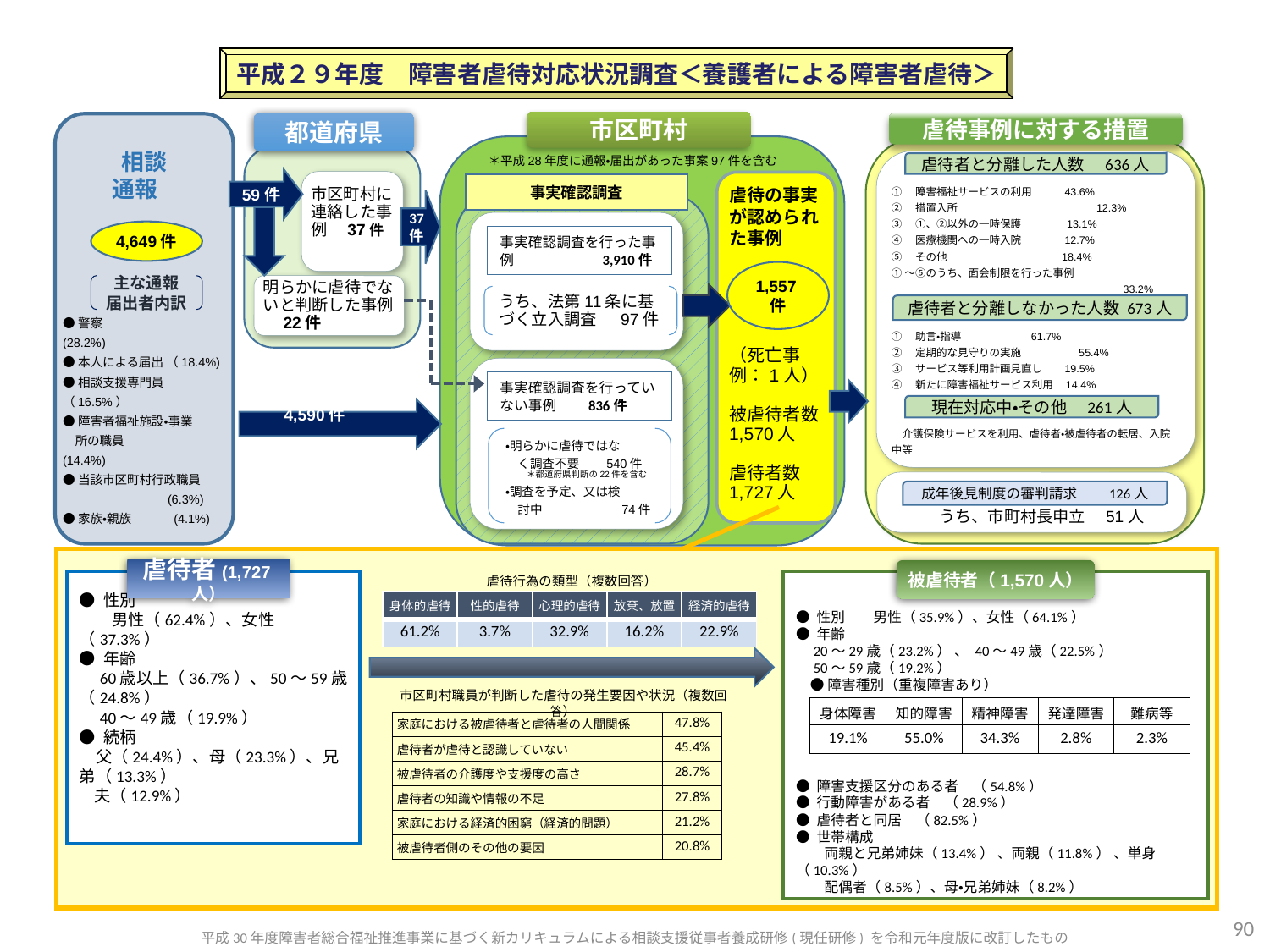

平成２９年度　障害者虐待対応状況調査＜養護者による障害者虐待＞
市区町村
都道府県
虐待事例に対する措置

相談
通報

＊平成28年度に通報・届出があった事案97件を含む

①　障害福祉サービスの利用 　 　  43.6%
②　措置入所　　　　　　　　　　　　    12.3%
③　①、②以外の一時保護　　    　 13.1%
④　医療機関への一時入院　　    　12.7%
⑤　その他                 　　　　　    　18.4%
①～⑤のうち、面会制限を行った事例
　　　　　　　　　　　　　　　　　　　　  　 33.2%

①　助言・指導                             61.7%
②　定期的な見守りの実施　　　　　 55.4%
③　サービス等利用計画見直し    　19.5%
④　新たに障害福祉サービス利用　14.4%

　介護保険サービスを利用、虐待者・被虐待者の転居、入院中等
虐待者と分離した人数　636人
59件
市区町村に連絡した事例　37件

虐待の事実が認められた事例

（死亡事例：1人）

被虐待者数
1,570人

虐待者数
1,727人

事実確認調査
37件

4,649件
事実確認調査を行った事例　　　　　　3,910件
主な通報
届出者内訳
明らかに虐待でないと判断した事例　22件
1,557件

うち、法第11条に基づく立入調査　 97件
虐待者と分離しなかった人数 673人
●警察　  　　　　　  (28.2%)
●本人による届出 （18.4%)
●相談支援専門員（16.5%）
●障害者福祉施設・事業
　所の職員　　　　(14.4%)
●当該市区町村行政職員
                               (6.3%)
●家族・親族 　　　(4.1%)

事実確認調査を行っていない事例　　836件

現在対応中・その他　261人
　　4,590件
・明らかに虐待ではな
　く調査不要　　540件
　　＊都道府県判断の22件を含む
・調査を予定、又は検
　討中　　　　　　 74件

　　　うち、市町村長申立　51人
成年後見制度の審判請求　　126人

虐待者(1,727人）
被虐待者（1,570人）
虐待行為の類型（複数回答）
● 性別
　　男性（62.4%）、女性（37.3%）
● 年齢
　60歳以上（36.7%）、50～59歳（24.8%）
　40～49歳（19.9%）
● 続柄
　父（24.4%）、母（23.3%）、兄弟（13.3%）
   夫（12.9%）

● 性別　　男性（35.9%）、女性（64.1%）
● 年齢
　20～29歳（23.2%） 、 40～49歳（22.5%）
　50～59歳（19.2%）
　● 障害種別（重複障害あり）

● 障害支援区分のある者　（54.8%）
● 行動障害がある者　（28.9%）
● 虐待者と同居　（82.5%）
● 世帯構成
　　両親と兄弟姉妹（13.4%） 、両親（11.8%） 、単身（10.3%）
　　配偶者（8.5%）、母・兄弟姉妹（8.2%）

| 身体的虐待 | 性的虐待 | 心理的虐待 | 放棄、放置 | 経済的虐待 |
| --- | --- | --- | --- | --- |
| 61.2% | 3.7% | 32.9% | 16.2% | 22.9% |

市区町村職員が判断した虐待の発生要因や状況（複数回答）
| 身体障害 | 知的障害 | 精神障害 | 発達障害 | 難病等 |
| --- | --- | --- | --- | --- |
| 19.1% | 55.0% | 34.3% | 2.8% | 2.3% |
| 家庭における被虐待者と虐待者の人間関係 | 47.8% |
| --- | --- |
| 虐待者が虐待と認識していない | 45.4% |
| 被虐待者の介護度や支援度の高さ | 28.7% |
| 虐待者の知識や情報の不足 | 27.8% |
| 家庭における経済的困窮（経済的問題） | 21.2% |
| 被虐待者側のその他の要因 | 20.8% |
90
平成30年度障害者総合福祉推進事業に基づく新カリキュラムによる相談支援従事者養成研修(現任研修) を令和元年度版に改訂したもの